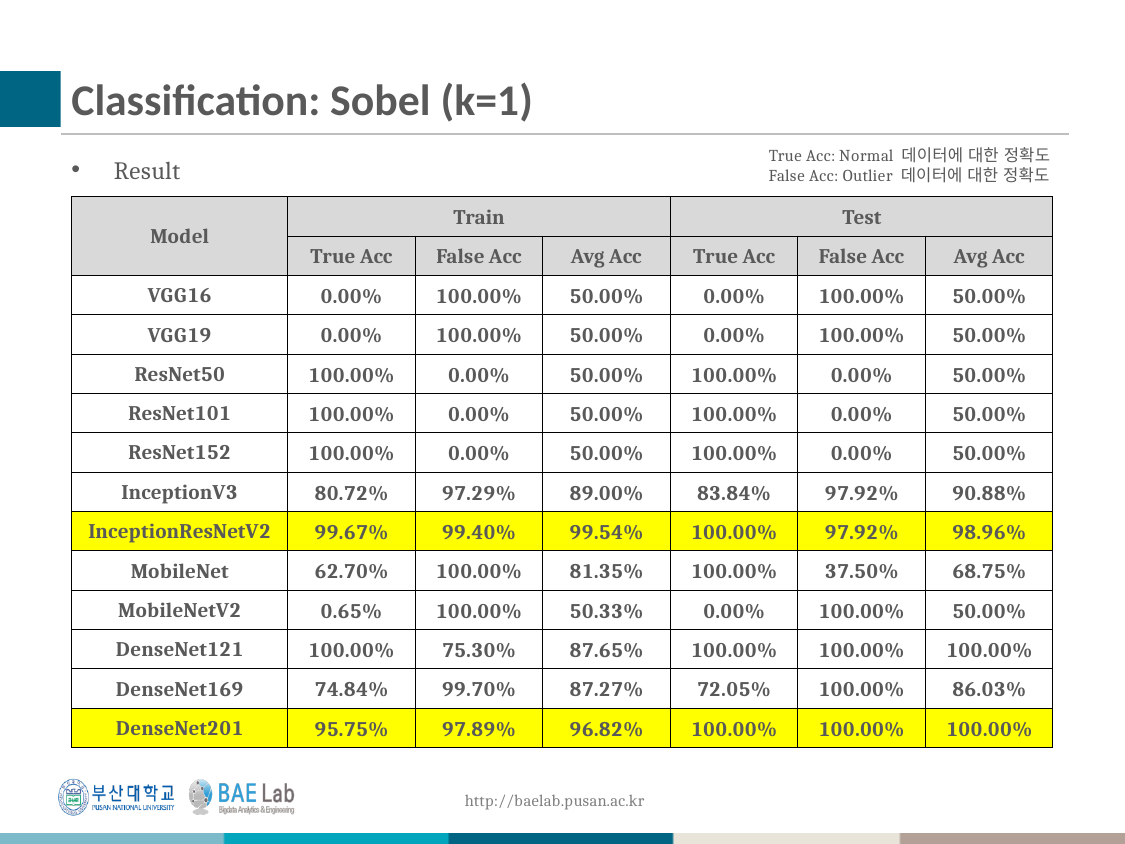

# Classification: Sobel (k=1)
True Acc: Normal 데이터에 대한 정확도
False Acc: Outlier 데이터에 대한 정확도
Result
| Model | Train |  |  | Test |  |  |
| --- | --- | --- | --- | --- | --- | --- |
|  | True Acc | False Acc | Avg Acc | True Acc | False Acc | Avg Acc |
| VGG16 | 0.00% | 100.00% | 50.00% | 0.00% | 100.00% | 50.00% |
| VGG19 | 0.00% | 100.00% | 50.00% | 0.00% | 100.00% | 50.00% |
| ResNet50 | 100.00% | 0.00% | 50.00% | 100.00% | 0.00% | 50.00% |
| ResNet101 | 100.00% | 0.00% | 50.00% | 100.00% | 0.00% | 50.00% |
| ResNet152 | 100.00% | 0.00% | 50.00% | 100.00% | 0.00% | 50.00% |
| InceptionV3 | 80.72% | 97.29% | 89.00% | 83.84% | 97.92% | 90.88% |
| InceptionResNetV2 | 99.67% | 99.40% | 99.54% | 100.00% | 97.92% | 98.96% |
| MobileNet | 62.70% | 100.00% | 81.35% | 100.00% | 37.50% | 68.75% |
| MobileNetV2 | 0.65% | 100.00% | 50.33% | 0.00% | 100.00% | 50.00% |
| DenseNet121 | 100.00% | 75.30% | 87.65% | 100.00% | 100.00% | 100.00% |
| DenseNet169 | 74.84% | 99.70% | 87.27% | 72.05% | 100.00% | 86.03% |
| DenseNet201 | 95.75% | 97.89% | 96.82% | 100.00% | 100.00% | 100.00% |